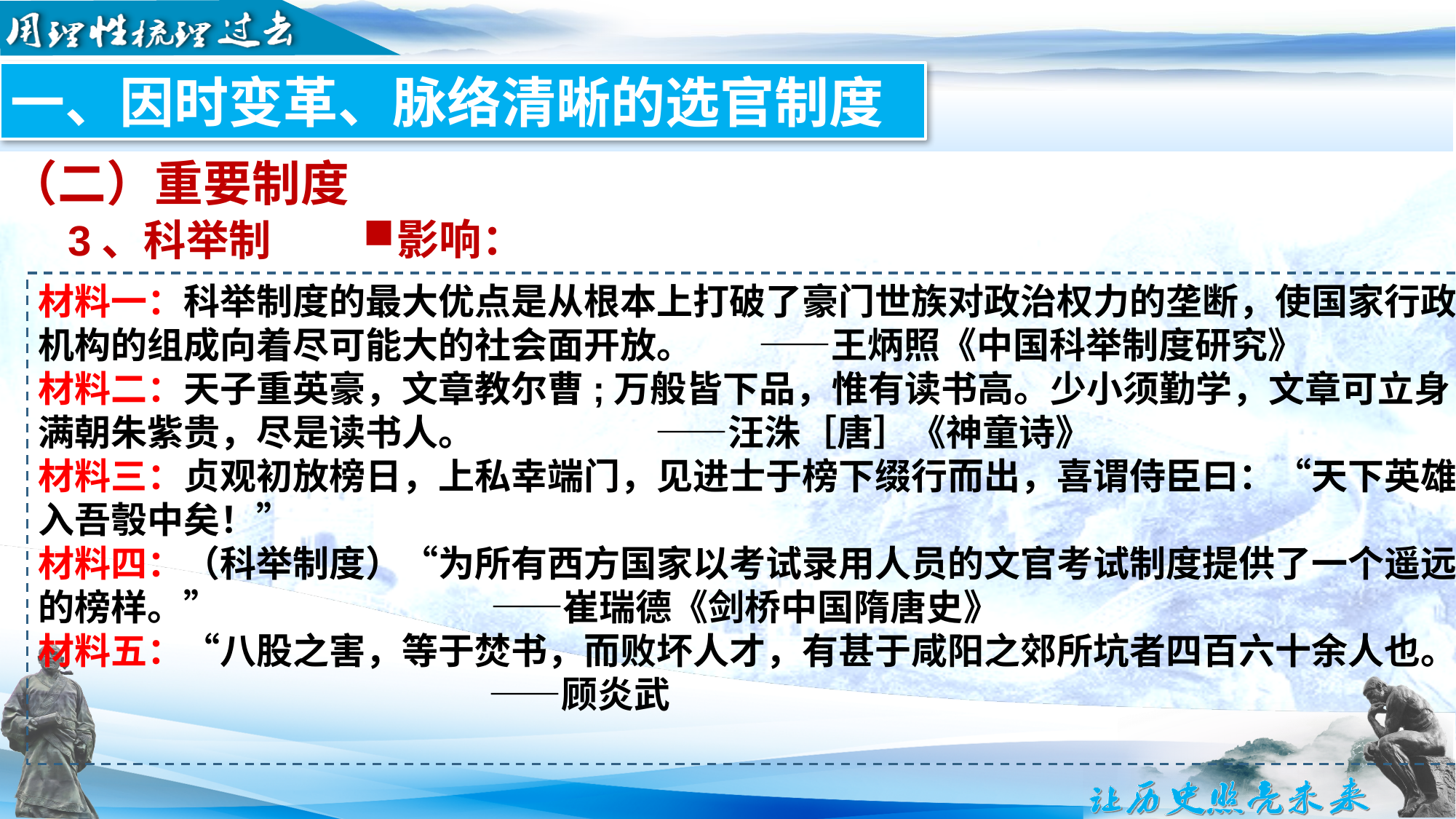

一、因时变革、脉络清晰的选官制度
（二）重要制度
影响：
3、科举制
材料一：科举制度的最大优点是从根本上打破了豪门世族对政治权力的垄断，使国家行政机构的组成向着尽可能大的社会面开放。        ——王炳照《中国科举制度研究》
材料二：天子重英豪，文章教尔曹;万般皆下品，惟有读书高。少小须勤学，文章可立身;满朝朱紫贵，尽是读书人。                      ——汪洙［唐］《神童诗》
材料三：贞观初放榜日，上私幸端门，见进士于榜下缀行而出，喜谓侍臣曰：“天下英雄，入吾彀中矣！”
材料四：（科举制度）“为所有西方国家以考试录用人员的文官考试制度提供了一个遥远的榜样。”                                 ——崔瑞德《剑桥中国隋唐史》
材料五：“八股之害，等于焚书，而败坏人才，有甚于咸阳之郊所坑者四百六十余人也。                                                        ——顾炎武